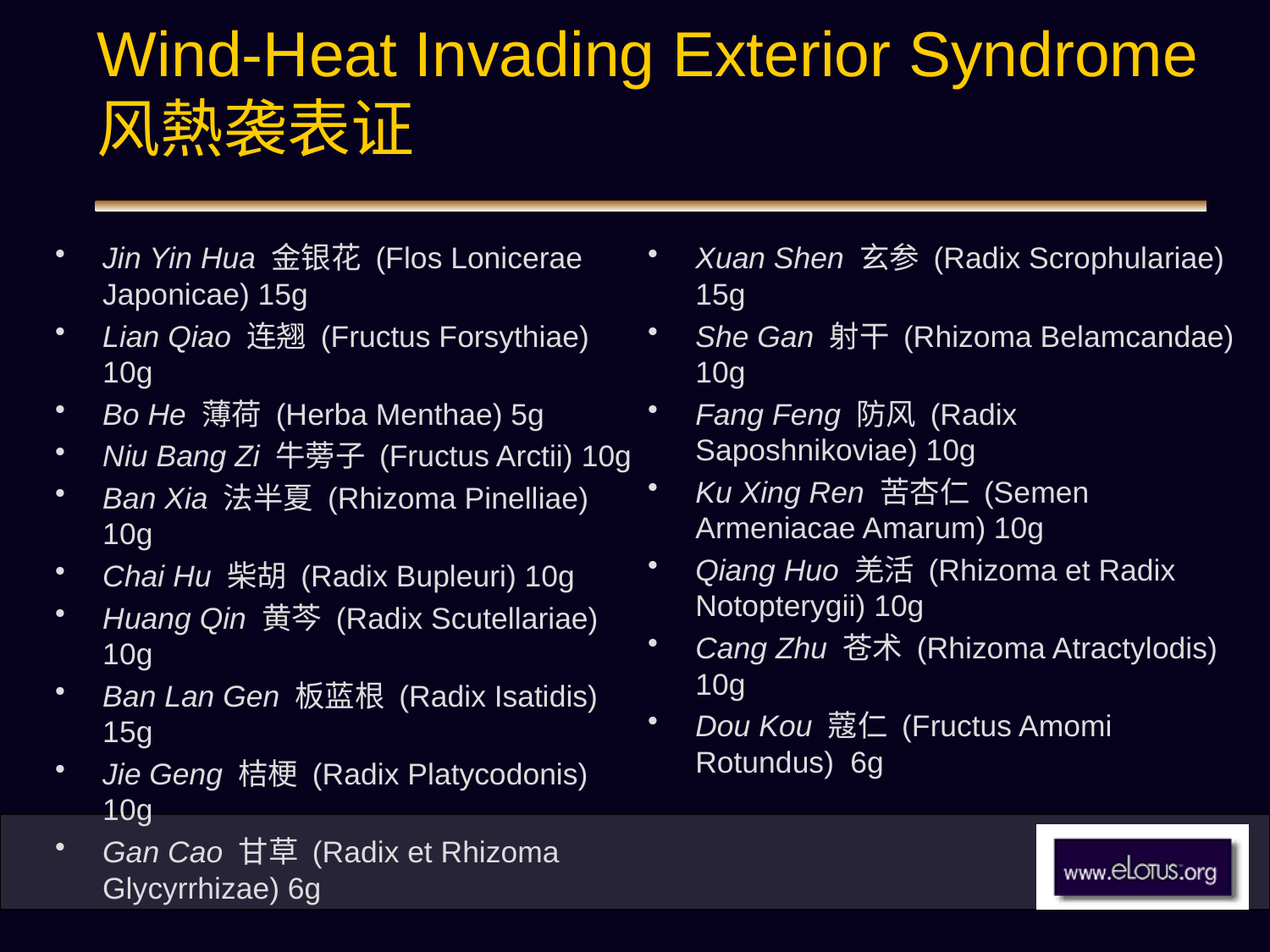

# Wind-Heat Invading Exterior Syndrome 风熱袭表证
Jin Yin Hua 金银花 (Flos Lonicerae Japonicae) 15g
Lian Qiao 连翘 (Fructus Forsythiae) 10g
Bo He 薄荷 (Herba Menthae) 5g
Niu Bang Zi 牛蒡子 (Fructus Arctii) 10g
Ban Xia 法半夏 (Rhizoma Pinelliae) 10g
Chai Hu 柴胡 (Radix Bupleuri) 10g
Huang Qin 黄芩 (Radix Scutellariae) 10g
Ban Lan Gen 板蓝根 (Radix Isatidis) 15g
Jie Geng 桔梗 (Radix Platycodonis) 10g
Gan Cao 甘草 (Radix et Rhizoma Glycyrrhizae) 6g

Xuan Shen 玄参 (Radix Scrophulariae) 15g
She Gan 射干 (Rhizoma Belamcandae) 10g
Fang Feng 防风 (Radix Saposhnikoviae) 10g
Ku Xing Ren 苦杏仁 (Semen Armeniacae Amarum) 10g
Qiang Huo 羌活 (Rhizoma et Radix Notopterygii) 10g
Cang Zhu 苍术 (Rhizoma Atractylodis) 10g
Dou Kou 蔻仁 (Fructus Amomi Rotundus)  6g